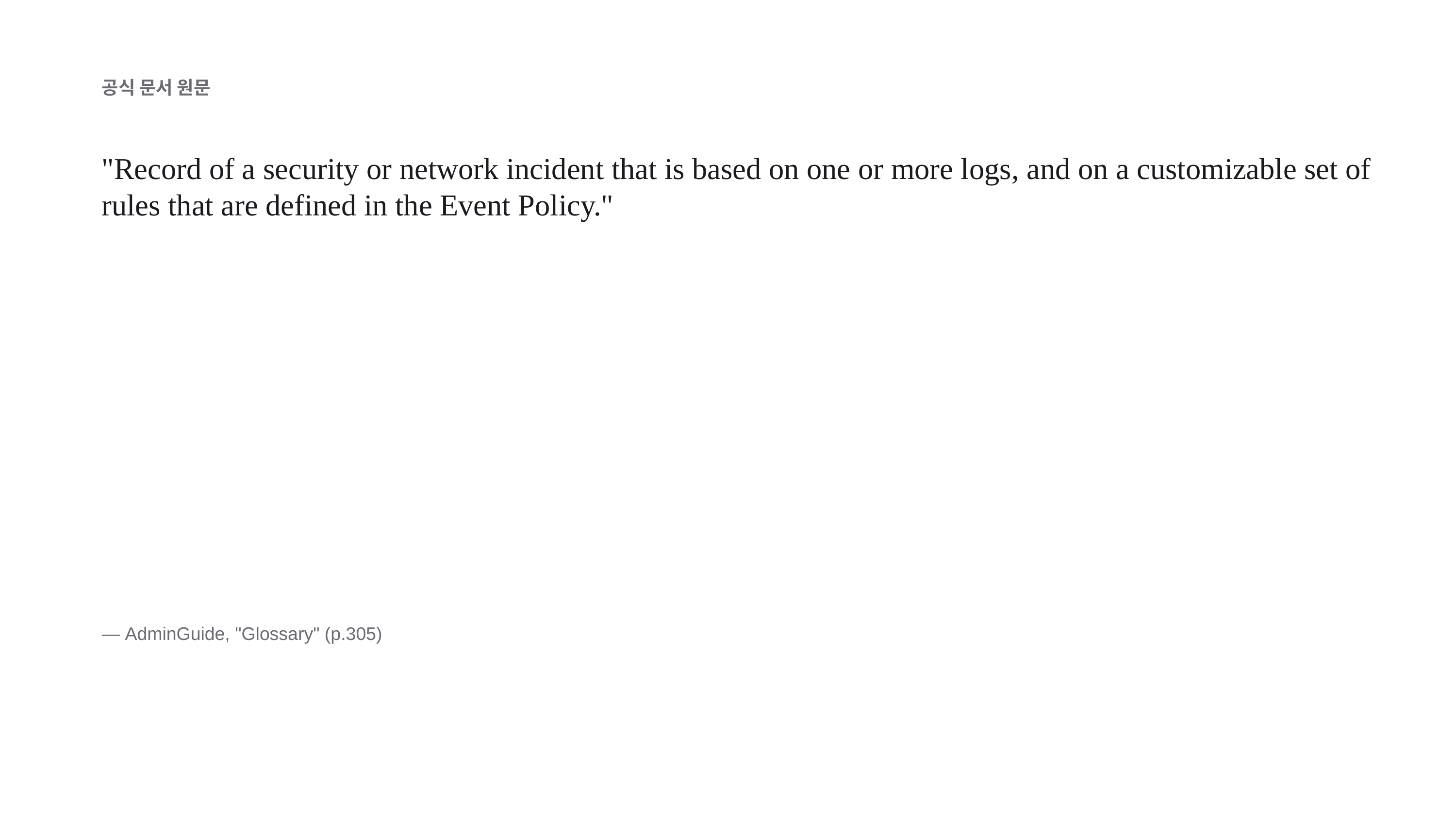

공식 문서 원문
"Record of a security or network incident that is based on one or more logs, and on a customizable set of rules that are defined in the Event Policy."
— AdminGuide, "Glossary" (p.305)